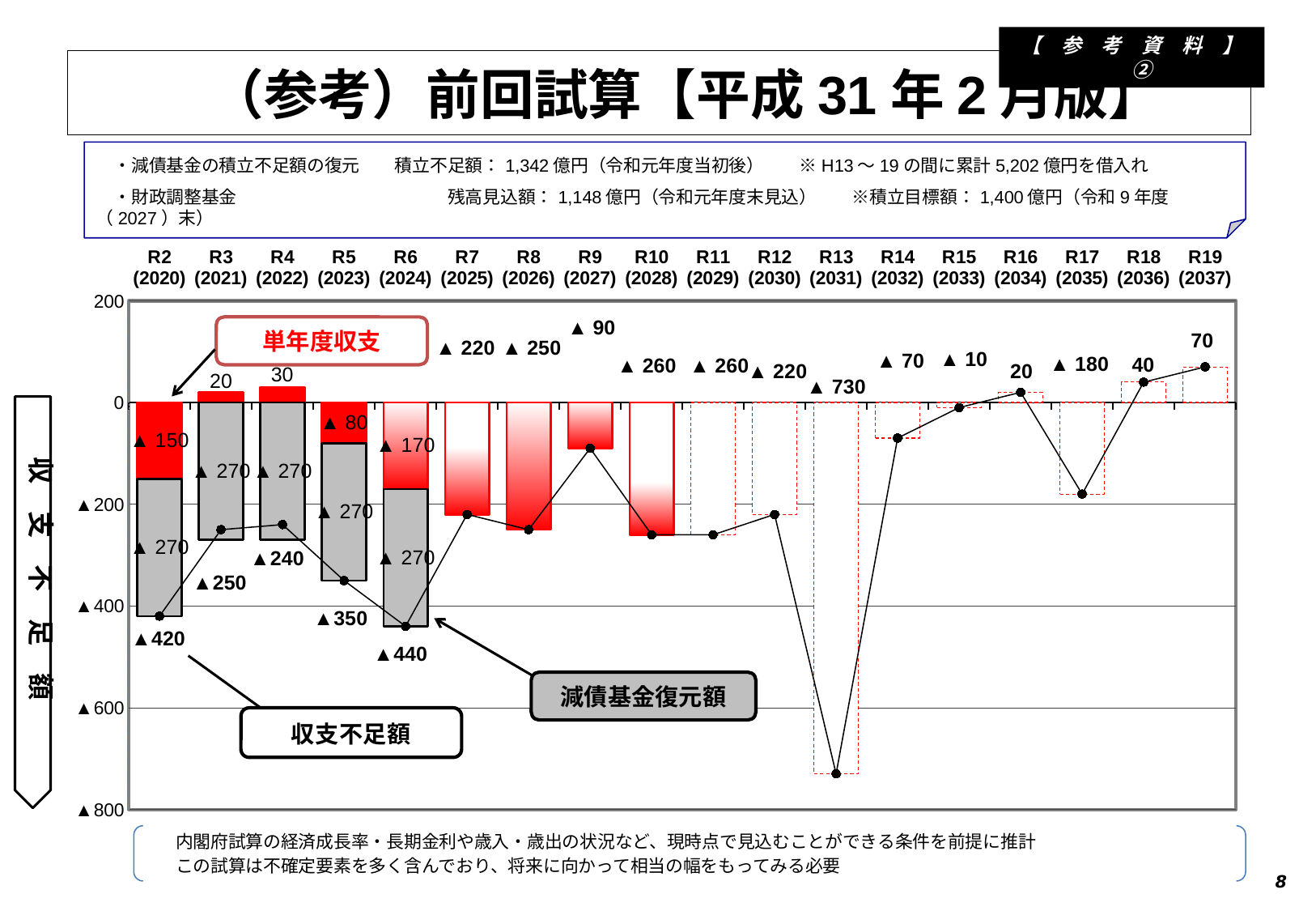

【　参　考　資　料　】　②
　（参考）前回試算【平成31年2月版】

　・減債基金の積立不足額の復元　　積立不足額：1,342億円（令和元年度当初後）　　※H13～19の間に累計5,202億円を借入れ
　・財政調整基金　　　　　　　　　　　　残高見込額：1,148億円（令和元年度末見込）　　※積立目標額：1,400億円（令和9年度（2027）末）

### Chart

| Category |  |  |  |
|---|---|---|---|
| R2
(2020) | -150.0 | -270.0 | -420.0 |
| R3
(2021) | 20.0 | -270.0 | -250.0 |
| R4
(2022) | 30.0 | -270.0 | -240.0 |
| R5
(2023) | -80.0 | -270.0 | -350.0 |
| R6
(2024) | -170.0 | -270.0 | -440.0 |
| R7
(2025) | -220.0 | None | -220.0 |
| R8
(2026) | -250.0 | None | -250.0 |
| R9
(2027) | -90.0 | None | -90.0 |
| R10
(2028) | -260.0 | None | -260.0 |
| R11
(2029) | -260.0 | None | -260.0 |
| R12
(2030) | -220.0 | None | -220.0 |
| R13
(2031) | -730.0 | None | -730.0 |
| R14
(2032) | -70.0 | None | -70.0 |
| R15
(2033) | -10.0 | None | -10.0 |
| R16
(2034) | 20.0 | None | 20.0 |
| R17
(2035) | -180.0 | None | -180.0 |
| R18
(2036) | 40.0 | None | 40.0 |
| R19
(2037) | 70.0 | None | 70.0 |
単年度収支
収　支　不　足　額

減債基金復元額
      内閣府試算の経済成長率・長期金利や歳入・歳出の状況など、現時点で見込むことができる条件を前提に推計
      この試算は不確定要素を多く含んでおり、将来に向かって相当の幅をもってみる必要
8